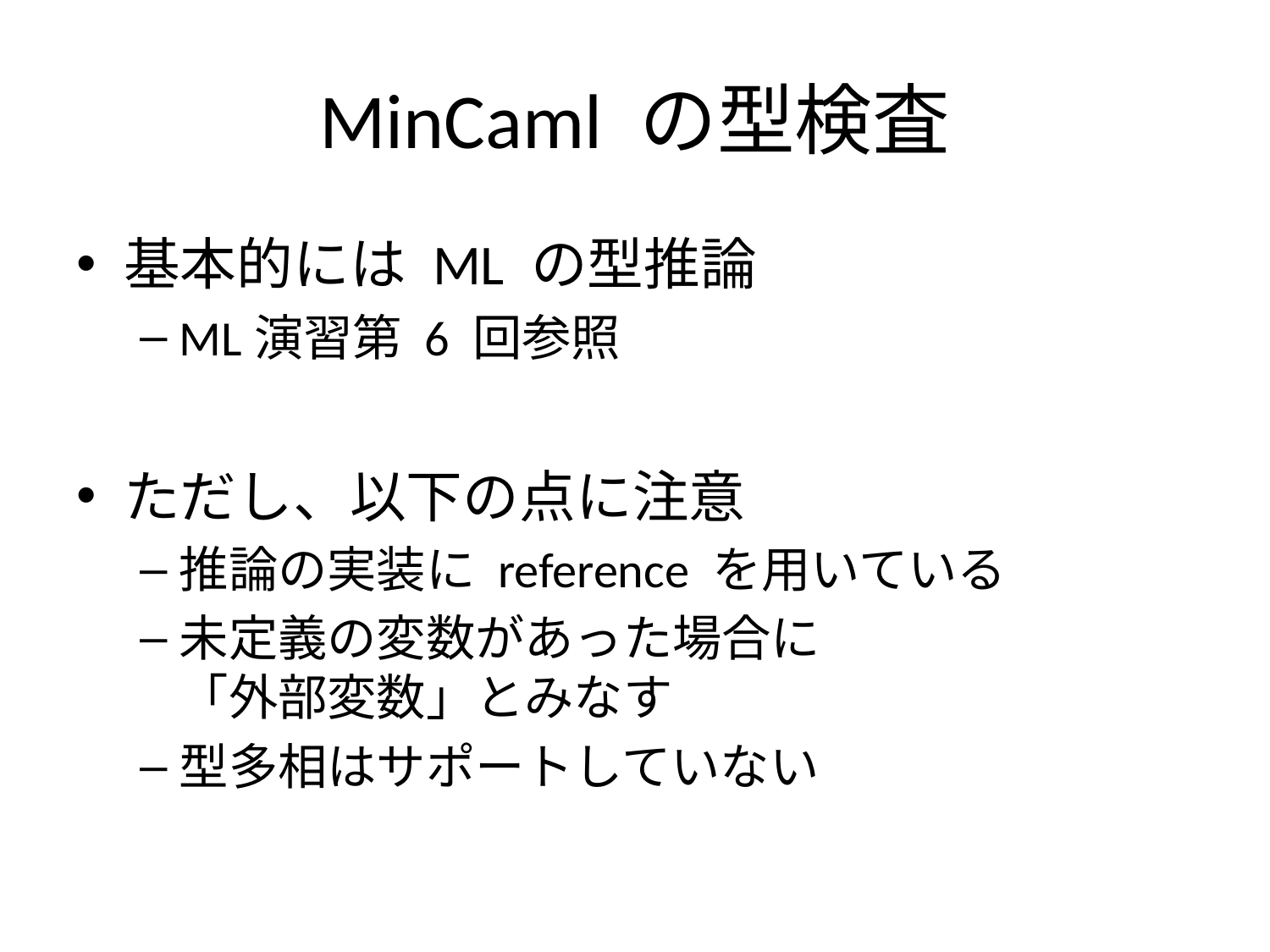

# MinCaml の型検査
基本的には ML の型推論
ML演習第 6 回参照

ただし、以下の点に注意
推論の実装に reference を用いている
未定義の変数があった場合に
「外部変数」とみなす
型多相はサポートしていない